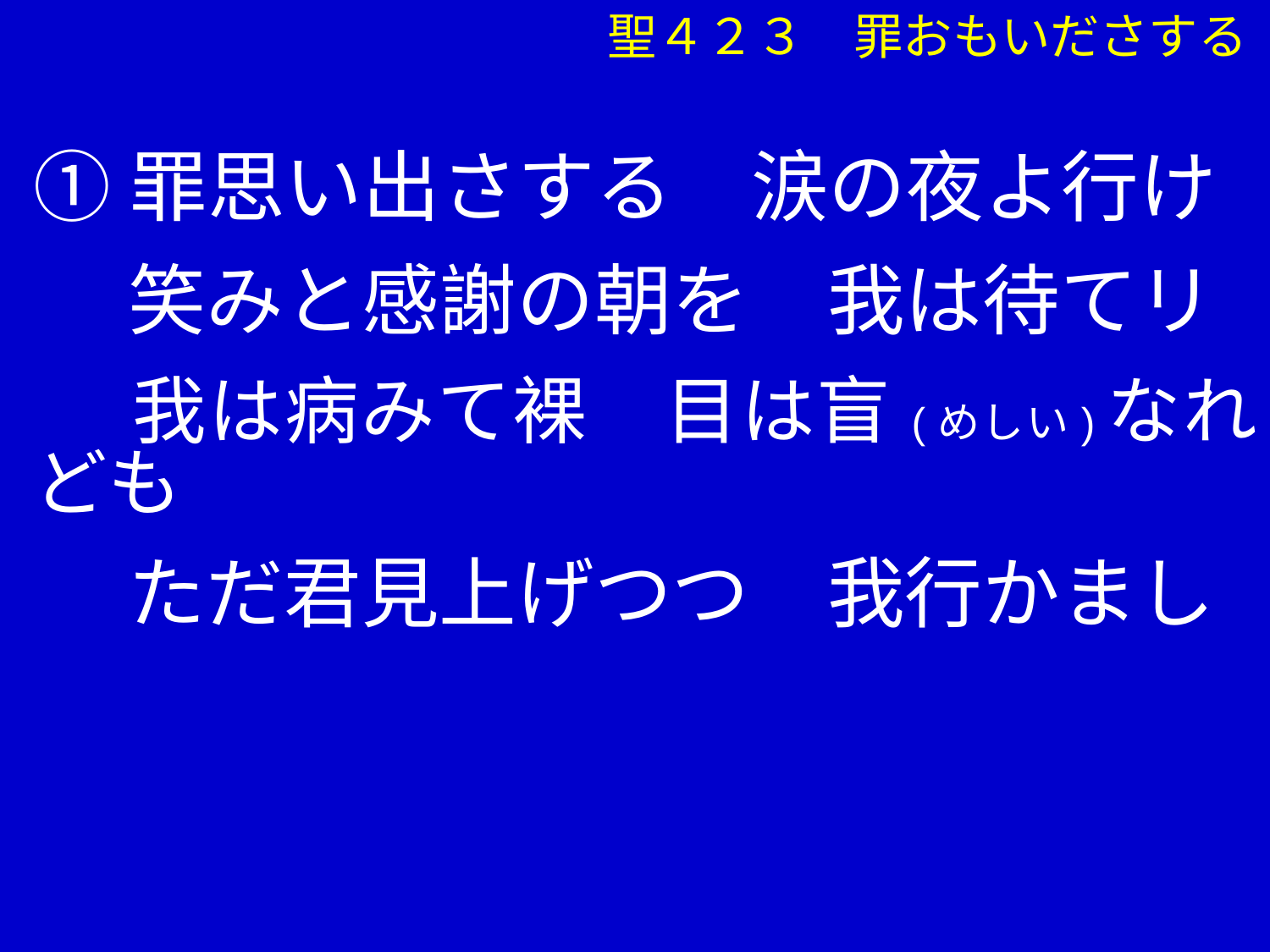

聖４２３　罪おもいださする
①罪思い出さする　涙の夜よ行け
　 笑みと感謝の朝を　我は待てリ
　 我は病みて裸　目は盲(めしい)なれども
　 ただ君見上げつつ　我行かまし